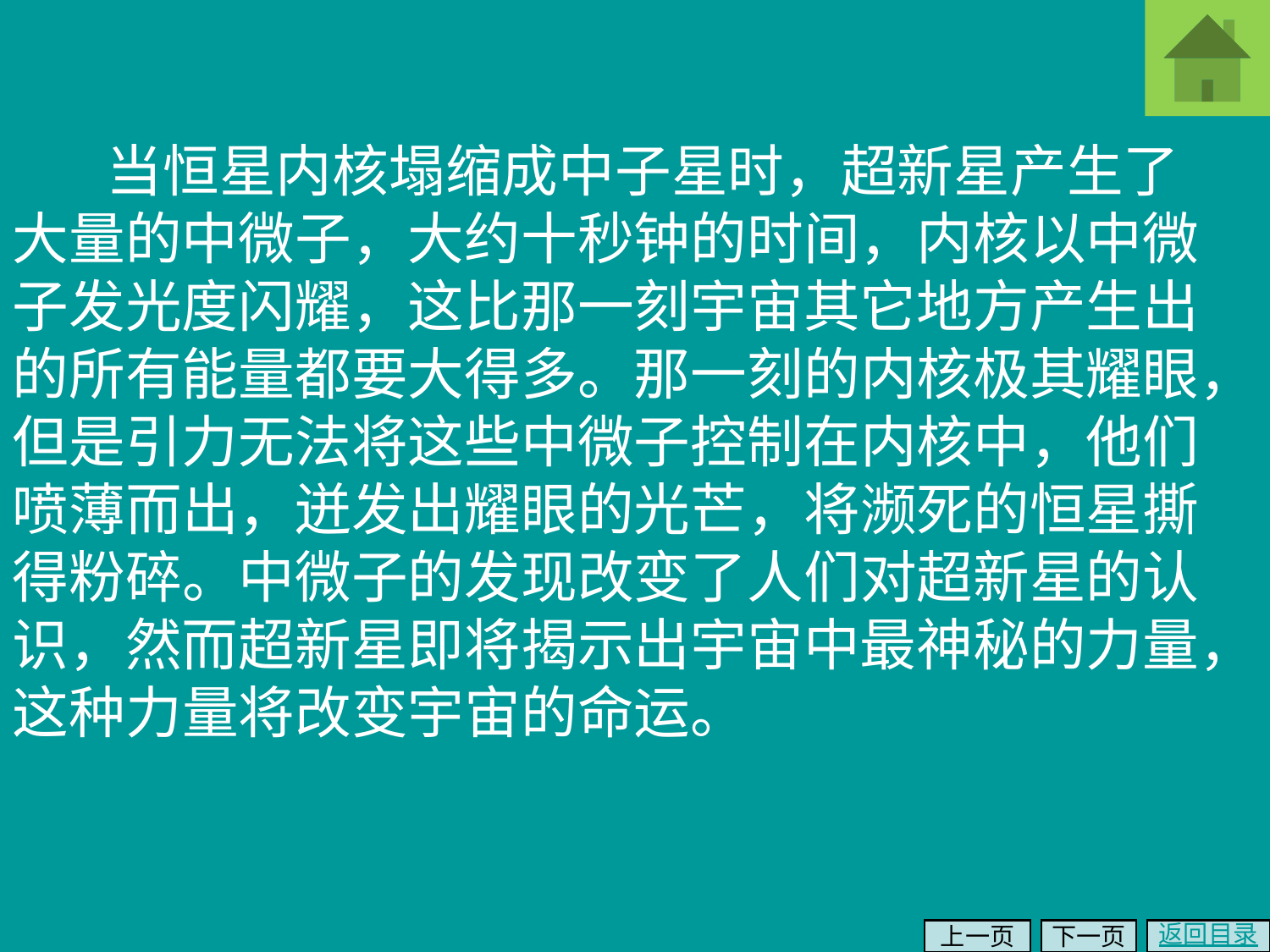

当恒星内核塌缩成中子星时，超新星产生了大量的中微子，大约十秒钟的时间，内核以中微子发光度闪耀，这比那一刻宇宙其它地方产生出的所有能量都要大得多。那一刻的内核极其耀眼，
但是引力无法将这些中微子控制在内核中，他们喷薄而出，迸发出耀眼的光芒，将濒死的恒星撕得粉碎。中微子的发现改变了人们对超新星的认识，然而超新星即将揭示出宇宙中最神秘的力量，这种力量将改变宇宙的命运。
上一页
下一页
返回目录